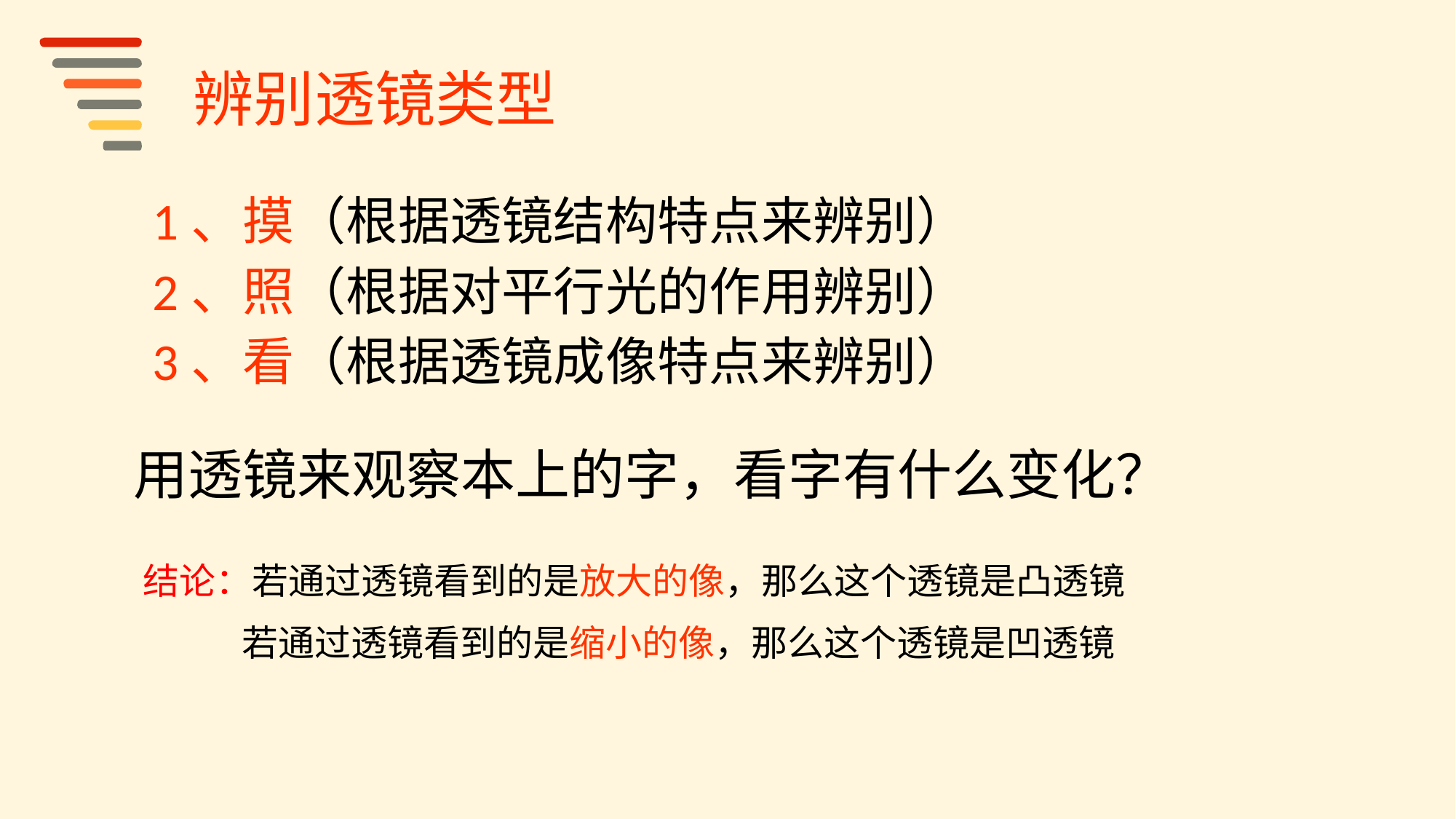

辨别透镜类型
1、摸（根据透镜结构特点来辨别）
2、照（根据对平行光的作用辨别）
3、看（根据透镜成像特点来辨别）

用透镜来观察本上的字，看字有什么变化？

结论：若通过透镜看到的是放大的像，那么这个透镜是凸透镜
           若通过透镜看到的是缩小的像，那么这个透镜是凹透镜